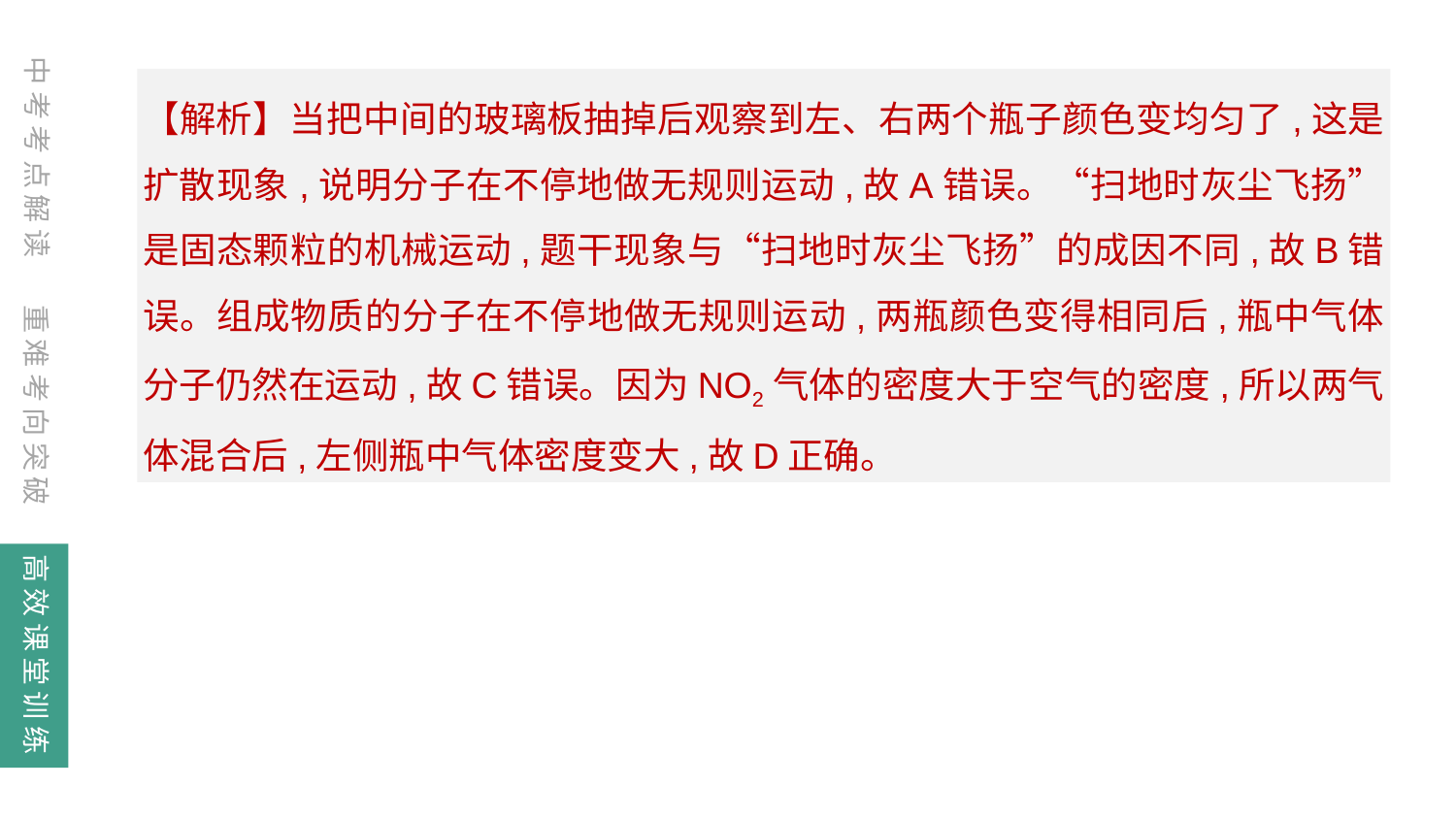

中考考点解读
【解析】当把中间的玻璃板抽掉后观察到左、右两个瓶子颜色变均匀了,这是扩散现象,说明分子在不停地做无规则运动,故A错误。“扫地时灰尘飞扬”是固态颗粒的机械运动,题干现象与“扫地时灰尘飞扬”的成因不同,故B错误。组成物质的分子在不停地做无规则运动,两瓶颜色变得相同后,瓶中气体分子仍然在运动,故C错误。因为NO2气体的密度大于空气的密度,所以两气体混合后,左侧瓶中气体密度变大,故D正确。
重难考向突破
高效课堂训练